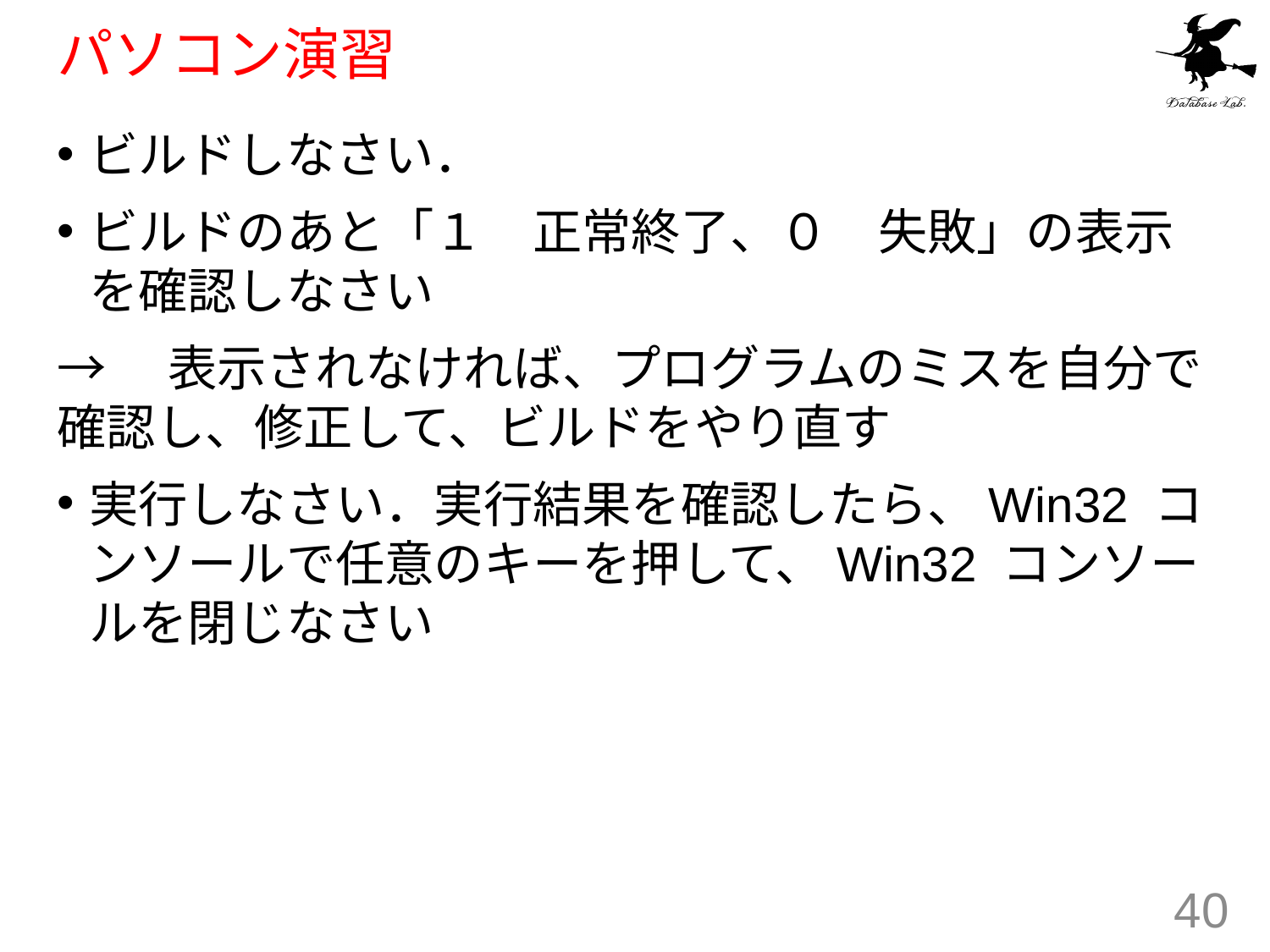

# パソコン演習

ビルドしなさい．
ビルドのあと「１　正常終了、０　失敗」の表示を確認しなさい
→　表示されなければ、プログラムのミスを自分で確認し、修正して、ビルドをやり直す
実行しなさい．実行結果を確認したら、Win32 コンソールで任意のキーを押して、Win32 コンソールを閉じなさい
40